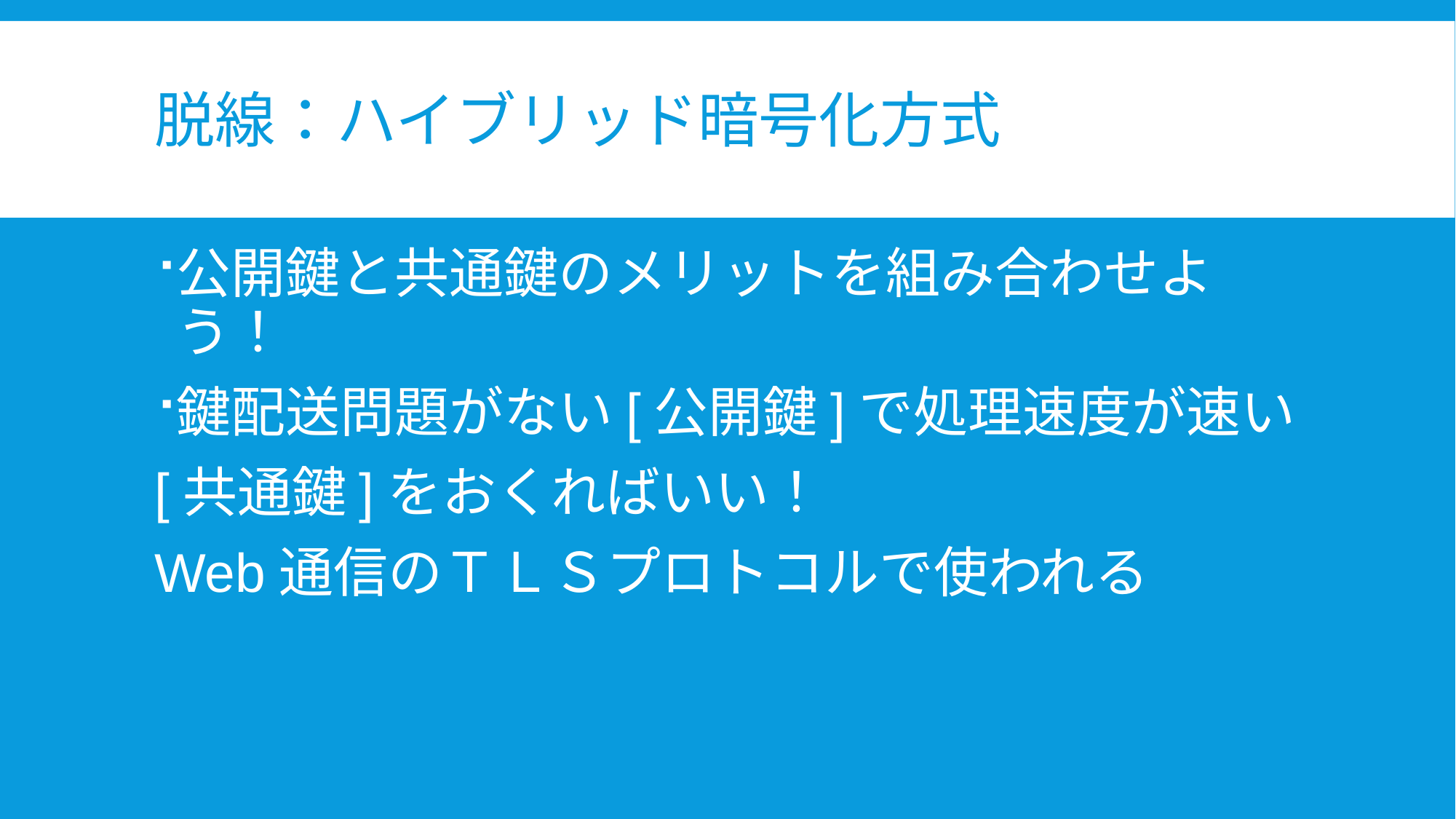

# 脱線：ハイブリッド暗号化方式
公開鍵と共通鍵のメリットを組み合わせよう！
鍵配送問題がない[公開鍵]で処理速度が速い
[共通鍵]をおくればいい！
Web通信のＴＬＳプロトコルで使われる